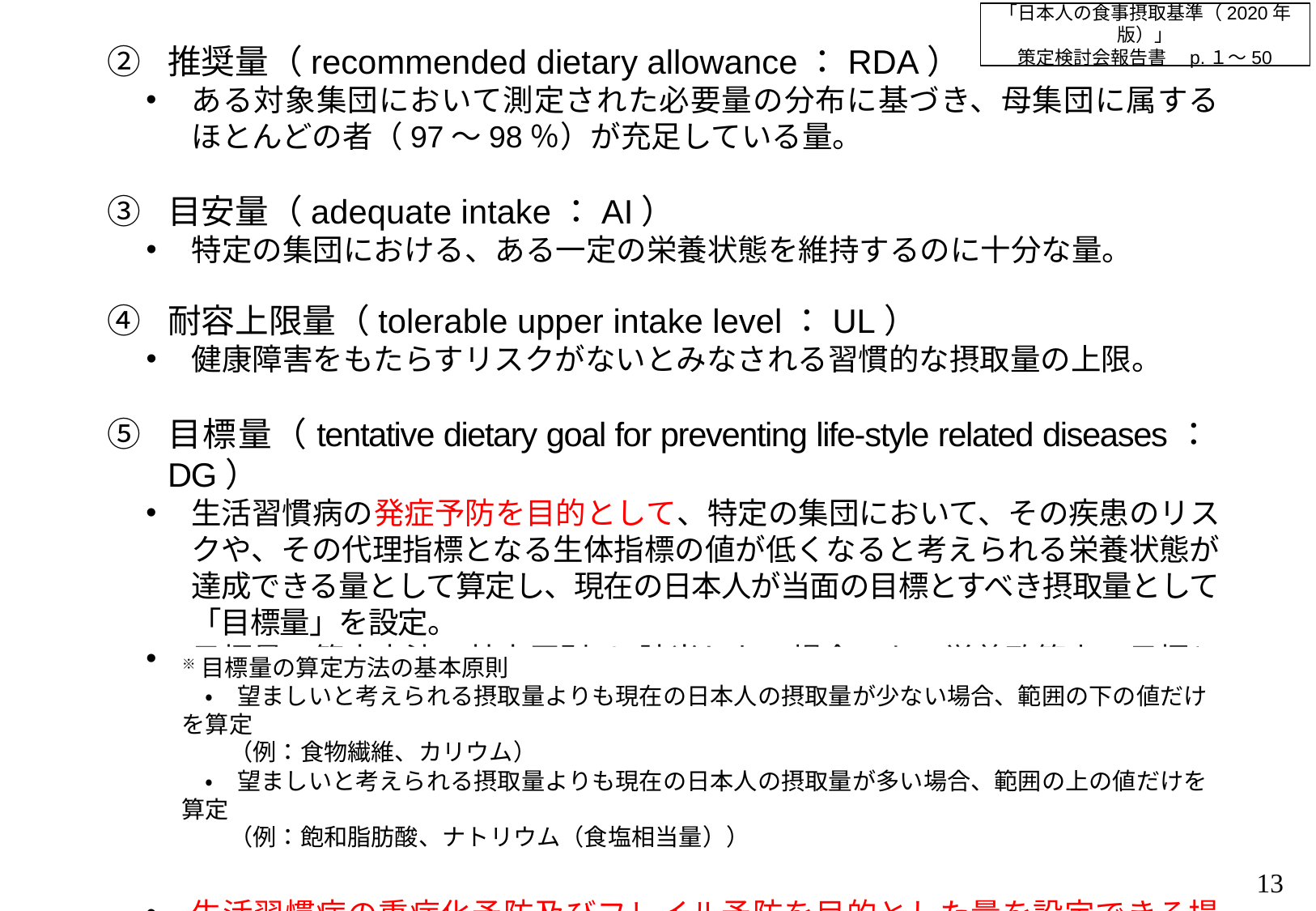

「日本人の食事摂取基準（2020年版）」
策定検討会報告書　p.１～50
推奨量（recommended dietary allowance：RDA）
ある対象集団において測定された必要量の分布に基づき、母集団に属するほとんどの者（97～98％）が充足している量。

目安量（adequate intake：AI）
特定の集団における、ある一定の栄養状態を維持するのに十分な量。

耐容上限量（tolerable upper intake level：UL）
健康障害をもたらすリスクがないとみなされる習慣的な摂取量の上限。

目標量（tentative dietary goal for preventing life-style related diseases：DG）
生活習慣病の発症予防を目的として、特定の集団において、その疾患のリスクや、その代理指標となる生体指標の値が低くなると考えられる栄養状態が達成できる量として算定し、現在の日本人が当面の目標とすべき摂取量として「目標量」を設定。
目標量の算定方法の基本原則※に該当しない場合でも、栄養政策上、目標とすべき摂取量の設定の重要性を認める場合は基準を策定。

生活習慣病の重症化予防及びフレイル予防を目的とした量を設定できる場合は、発症予防を目的とした量（目標量）とは区別して示す。
※目標量の算定方法の基本原則
　・　望ましいと考えられる摂取量よりも現在の日本人の摂取量が少ない場合、範囲の下の値だけを算定
　　（例：食物繊維、カリウム）
　・　望ましいと考えられる摂取量よりも現在の日本人の摂取量が多い場合、範囲の上の値だけを算定
　　（例：飽和脂肪酸、ナトリウム（食塩相当量））
13